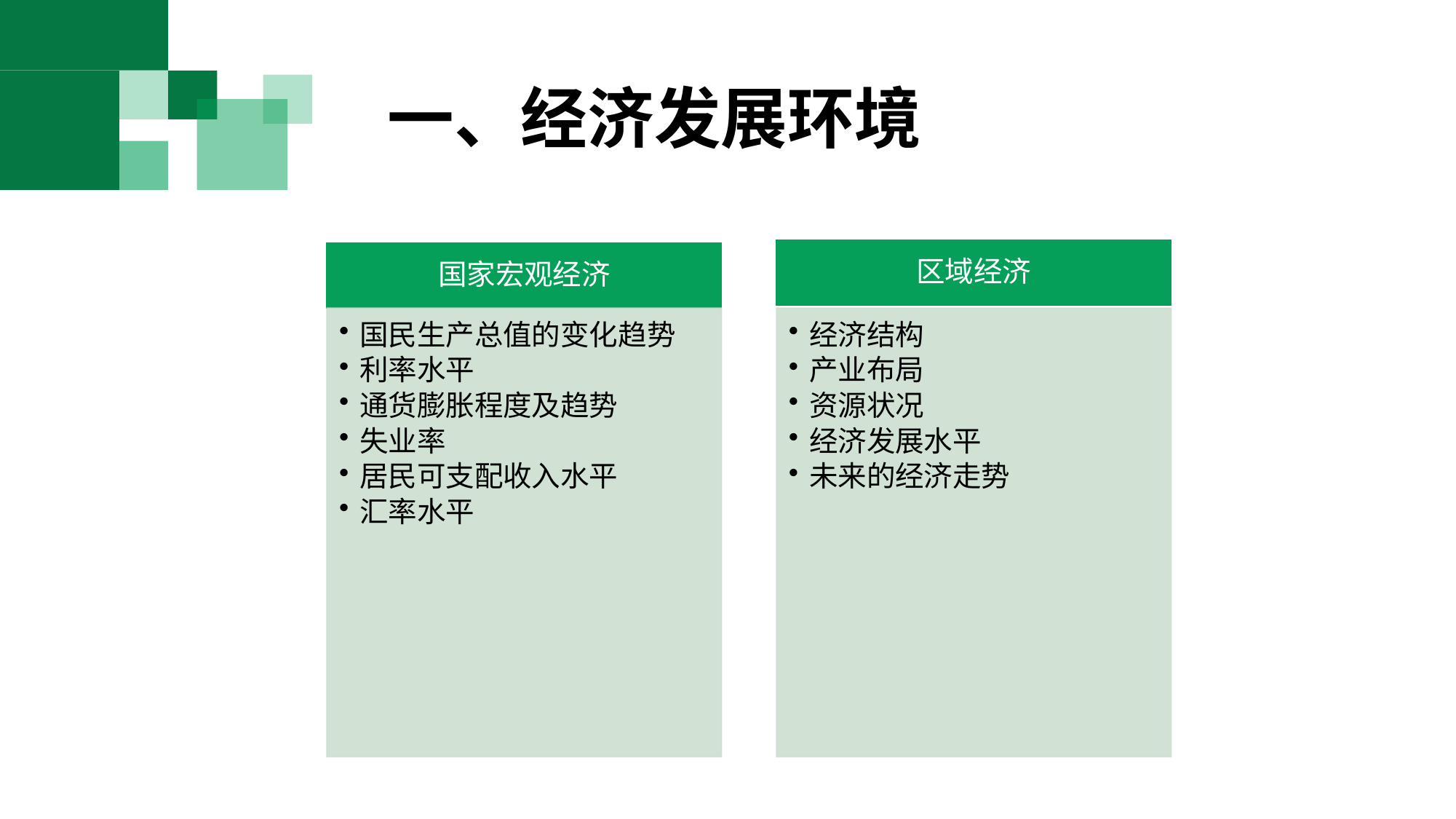

二、学业规划的特点是什么？
一、经济发展环境
国家宏观经济
国民生产总值的变化趋势
利率水平
通货膨胀程度及趋势
失业率
居民可支配收入水平
汇率水平

区域经济
经济结构
产业布局
资源状况
经济发展水平
未来的经济走势